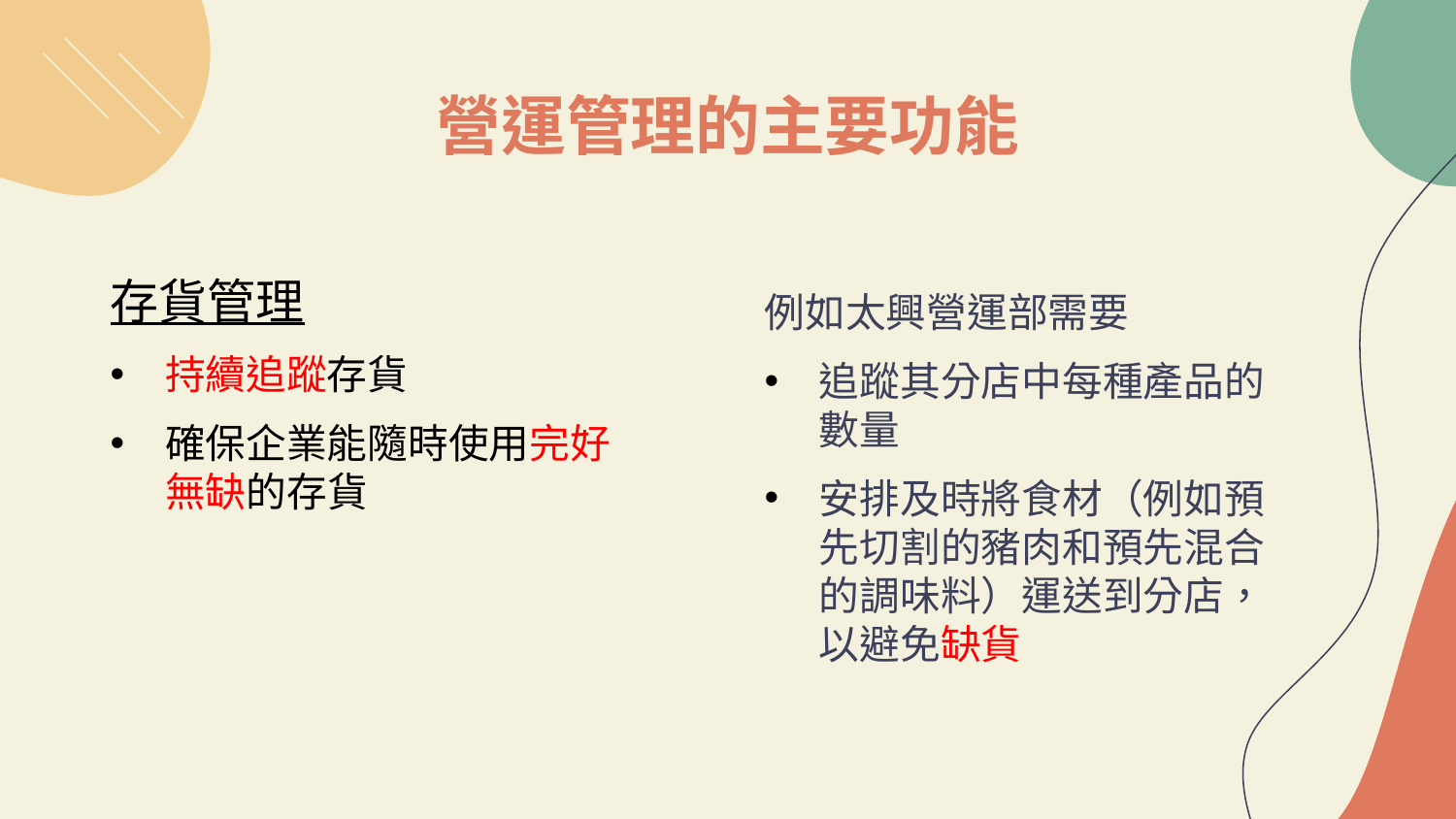

# 營運管理的主要功能
存貨管理
持續追蹤存貨
確保企業能隨時使用完好無缺的存貨
例如太興營運部需要
追蹤其分店中每種產品的數量
安排及時將食材（例如預先切割的豬肉和預先混合的調味料）運送到分店，以避免缺貨